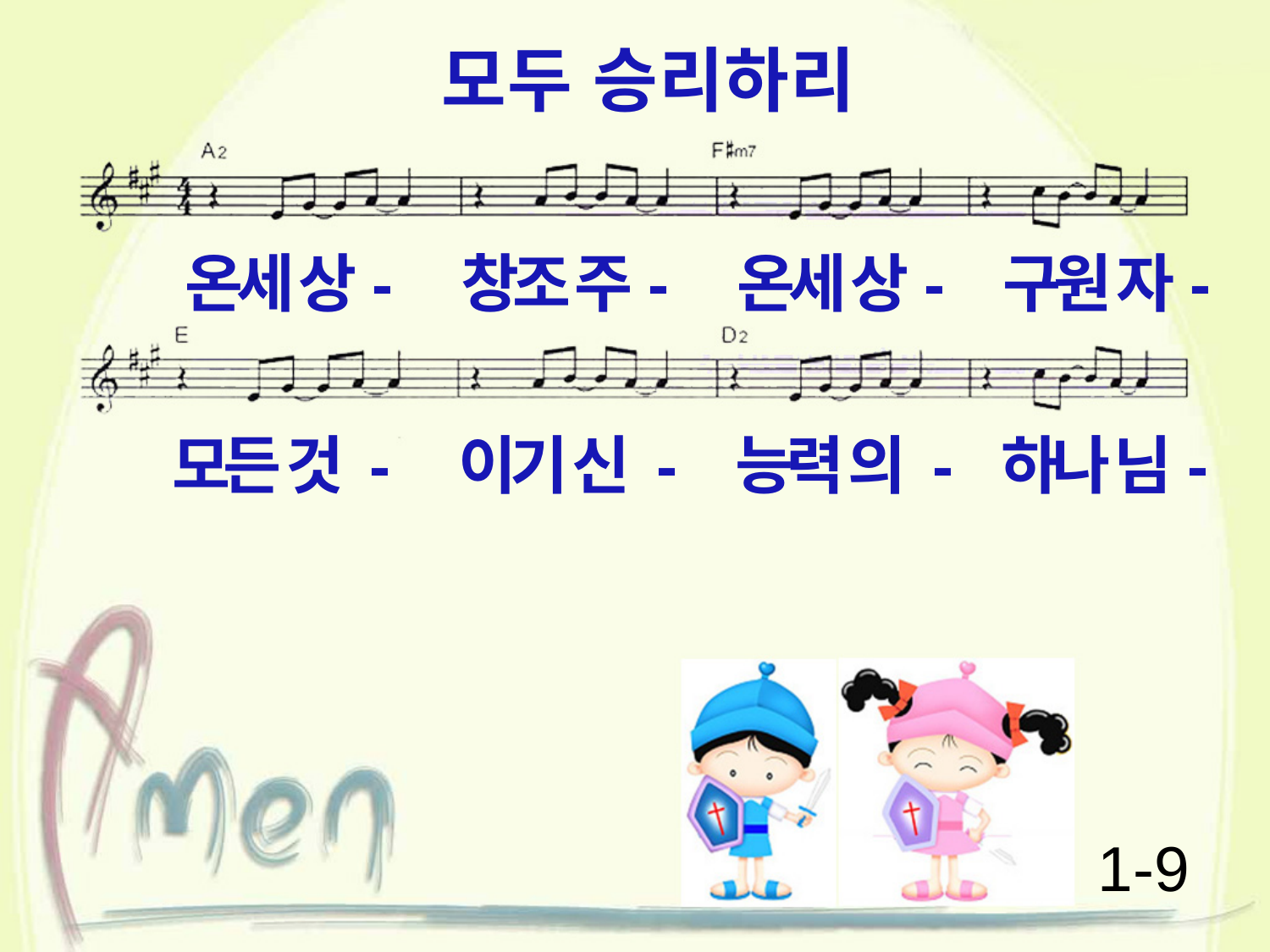

모두 승리하리
온세 상-     창조 주-     온세 상-    구원 자-
모든 것 -     이기 신 -    능력 의 -   하나 님-
1-9